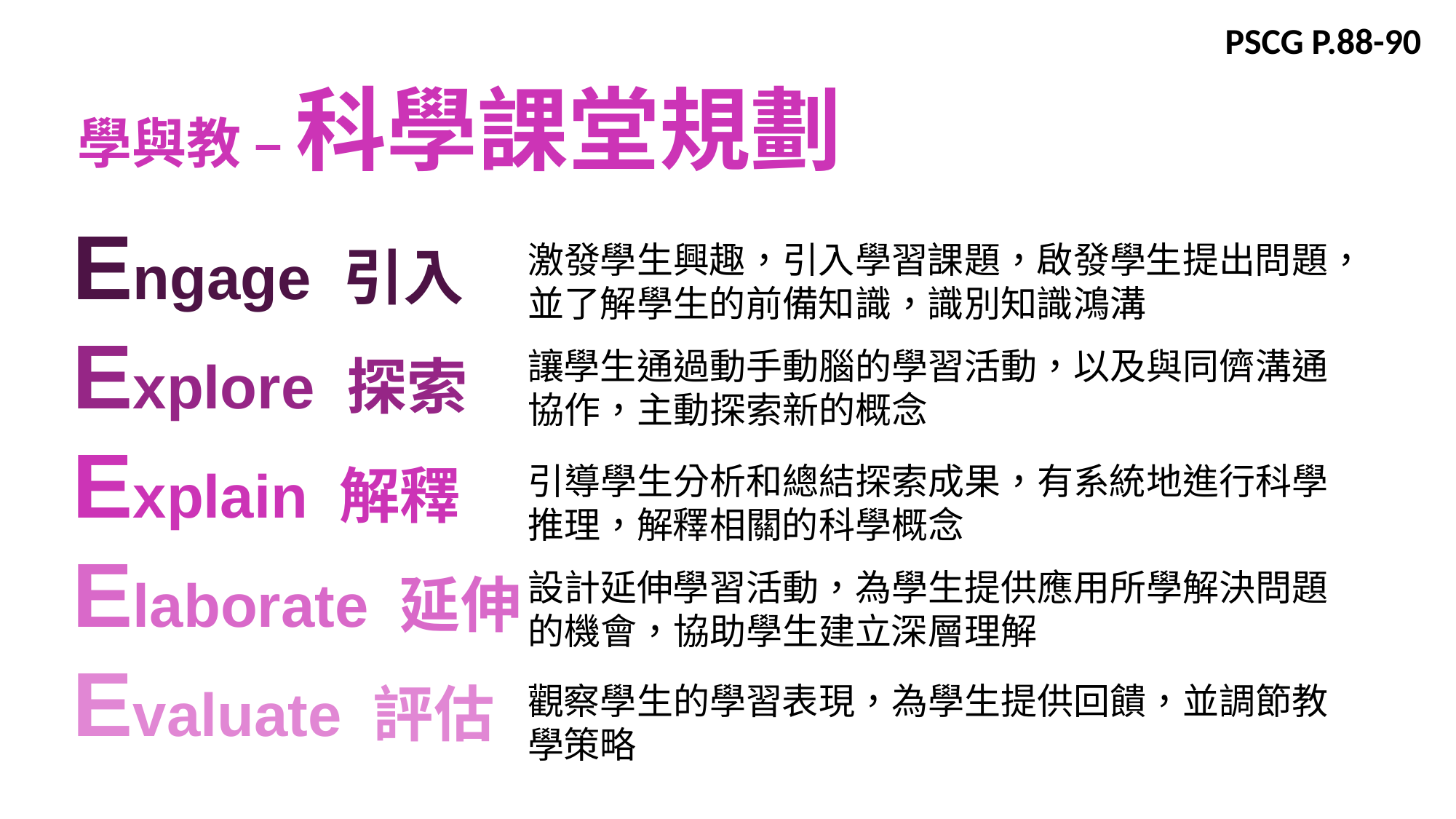

PSCG P.88-90
學與教 – 科學課堂規劃
Engage 引入
Explore 探索
Explain 解釋
Elaborate 延伸
Evaluate 評估

激發學生興趣，引入學習課題，啟發學生提出問題，並了解學生的前備知識，識別知識鴻溝
讓學生通過動手動腦的學習活動，以及與同儕溝通協作，主動探索新的概念
引導學生分析和總結探索成果，有系統地進行科學推理，解釋相關的科學概念
設計延伸學習活動，為學生提供應用所學解決問題的機會，協助學生建立深層理解
觀察學生的學習表現，為學生提供回饋，並調節教學策略